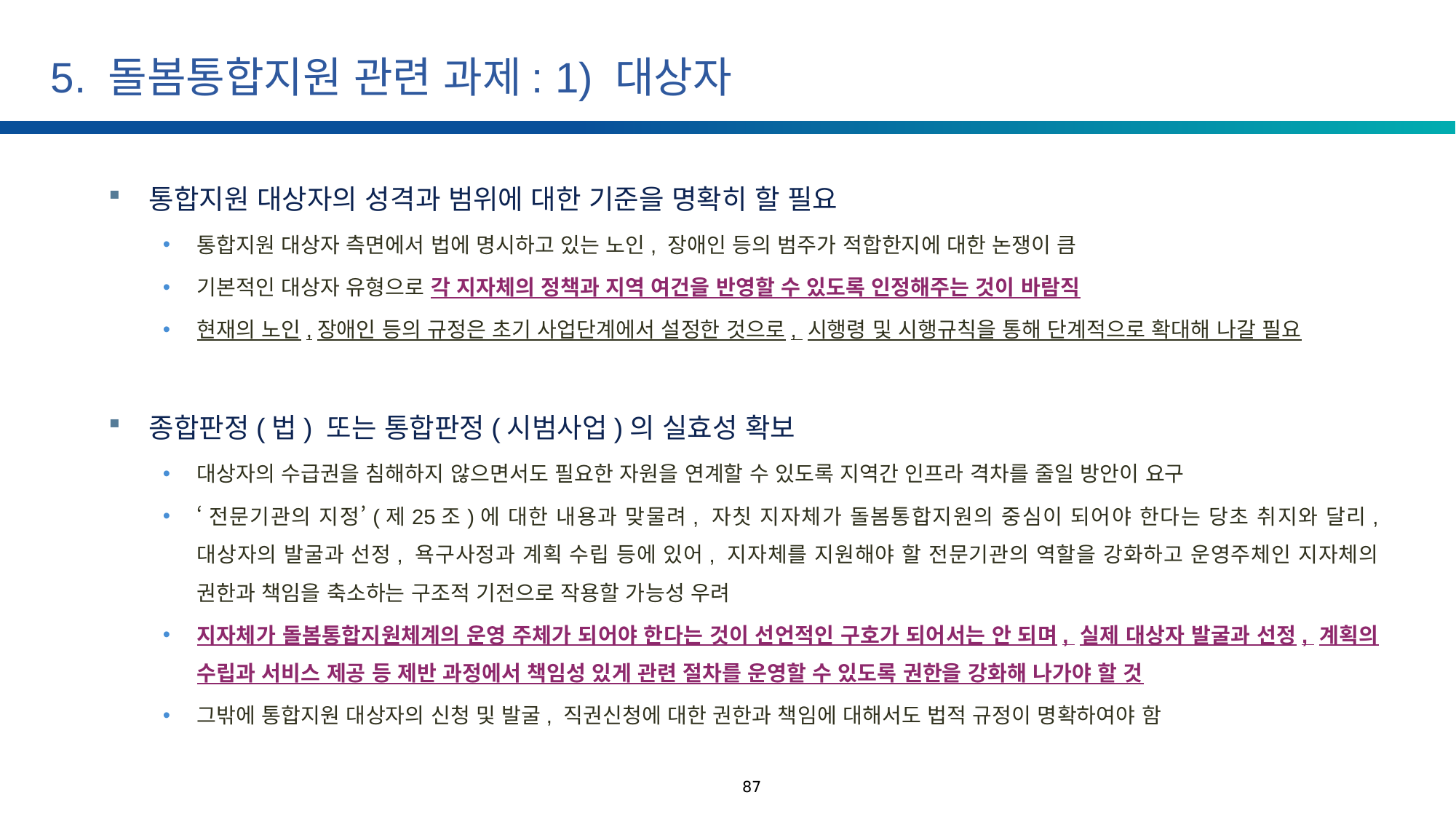

# 5. 돌봄통합지원 관련 과제: 1) 대상자
통합지원 대상자의 성격과 범위에 대한 기준을 명확히 할 필요
통합지원 대상자 측면에서 법에 명시하고 있는 노인, 장애인 등의 범주가 적합한지에 대한 논쟁이 큼
기본적인 대상자 유형으로 각 지자체의 정책과 지역 여건을 반영할 수 있도록 인정해주는 것이 바람직
현재의 노인,장애인 등의 규정은 초기 사업단계에서 설정한 것으로, 시행령 및 시행규칙을 통해 단계적으로 확대해 나갈 필요

종합판정(법) 또는 통합판정(시범사업)의 실효성 확보
대상자의 수급권을 침해하지 않으면서도 필요한 자원을 연계할 수 있도록 지역간 인프라 격차를 줄일 방안이 요구
‘전문기관의 지정’(제25조)에 대한 내용과 맞물려, 자칫 지자체가 돌봄통합지원의 중심이 되어야 한다는 당초 취지와 달리, 대상자의 발굴과 선정, 욕구사정과 계획 수립 등에 있어, 지자체를 지원해야 할 전문기관의 역할을 강화하고 운영주체인 지자체의 권한과 책임을 축소하는 구조적 기전으로 작용할 가능성 우려
지자체가 돌봄통합지원체계의 운영 주체가 되어야 한다는 것이 선언적인 구호가 되어서는 안 되며, 실제 대상자 발굴과 선정, 계획의 수립과 서비스 제공 등 제반 과정에서 책임성 있게 관련 절차를 운영할 수 있도록 권한을 강화해 나가야 할 것
그밖에 통합지원 대상자의 신청 및 발굴, 직권신청에 대한 권한과 책임에 대해서도 법적 규정이 명확하여야 함

87